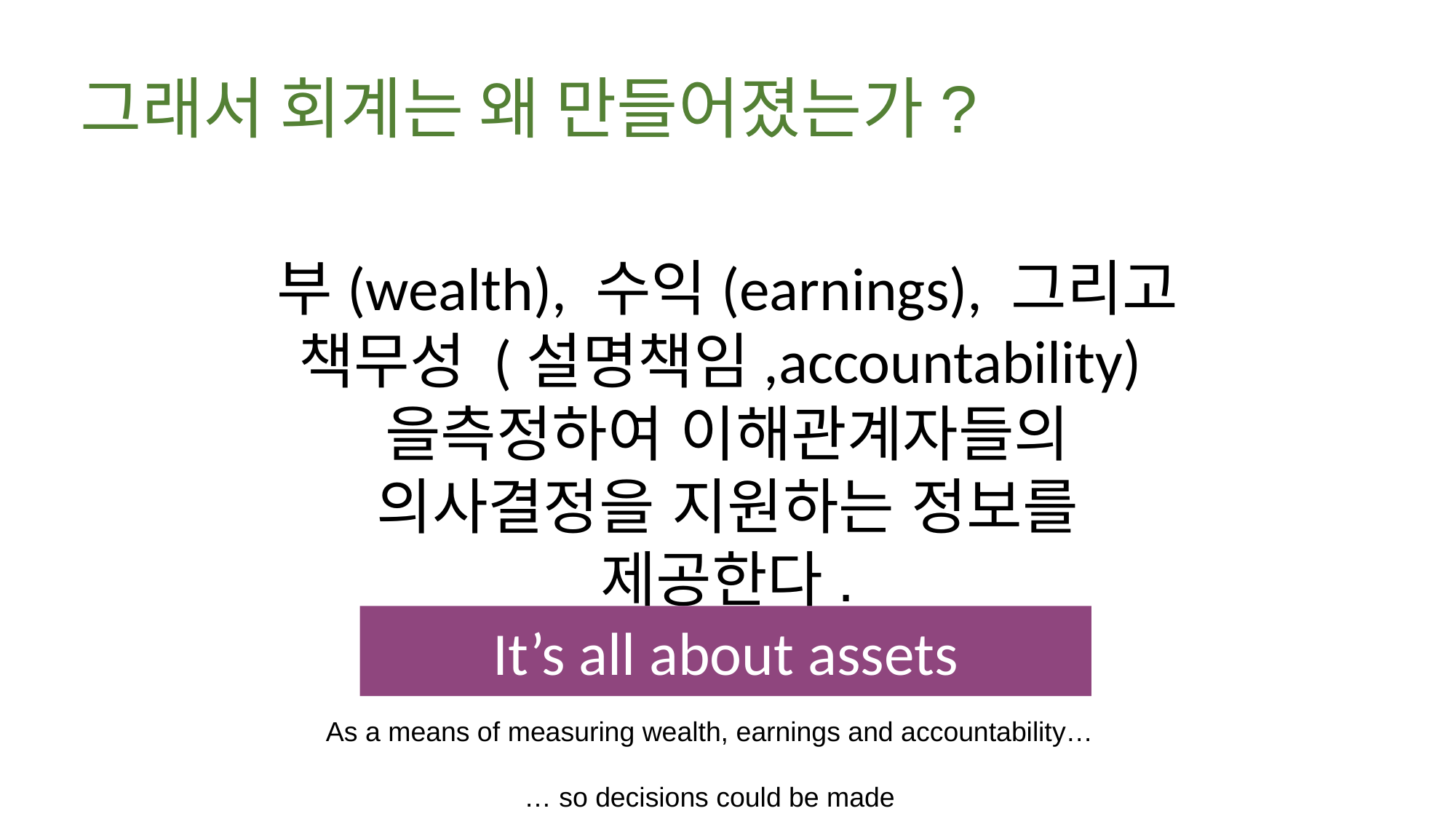

그래서 회계는 왜 만들어졌는가?
부(wealth), 수익(earnings), 그리고 책무성 (설명책임,accountability)을측정하여 이해관계자들의 의사결정을 지원하는 정보를 제공한다.
It’s all about assets
As a means of measuring wealth, earnings and accountability…

… so decisions could be made